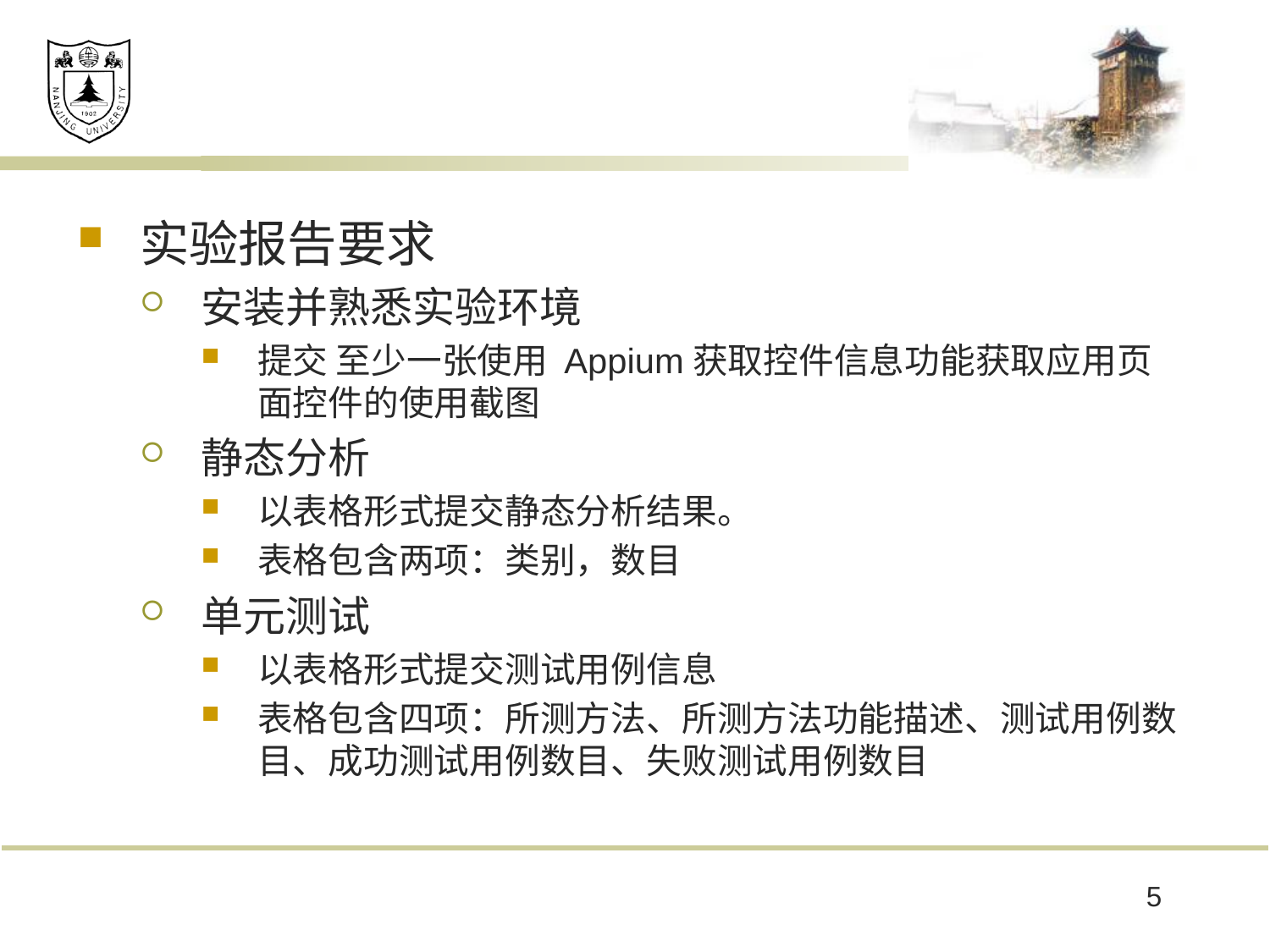

#
实验报告要求
安装并熟悉实验环境
提交 至少一张使用 Appium获取控件信息功能获取应用页面控件的使用截图
静态分析
以表格形式提交静态分析结果。
表格包含两项：类别，数目
单元测试
以表格形式提交测试用例信息
表格包含四项：所测方法、所测方法功能描述、测试用例数目、成功测试用例数目、失败测试用例数目
5